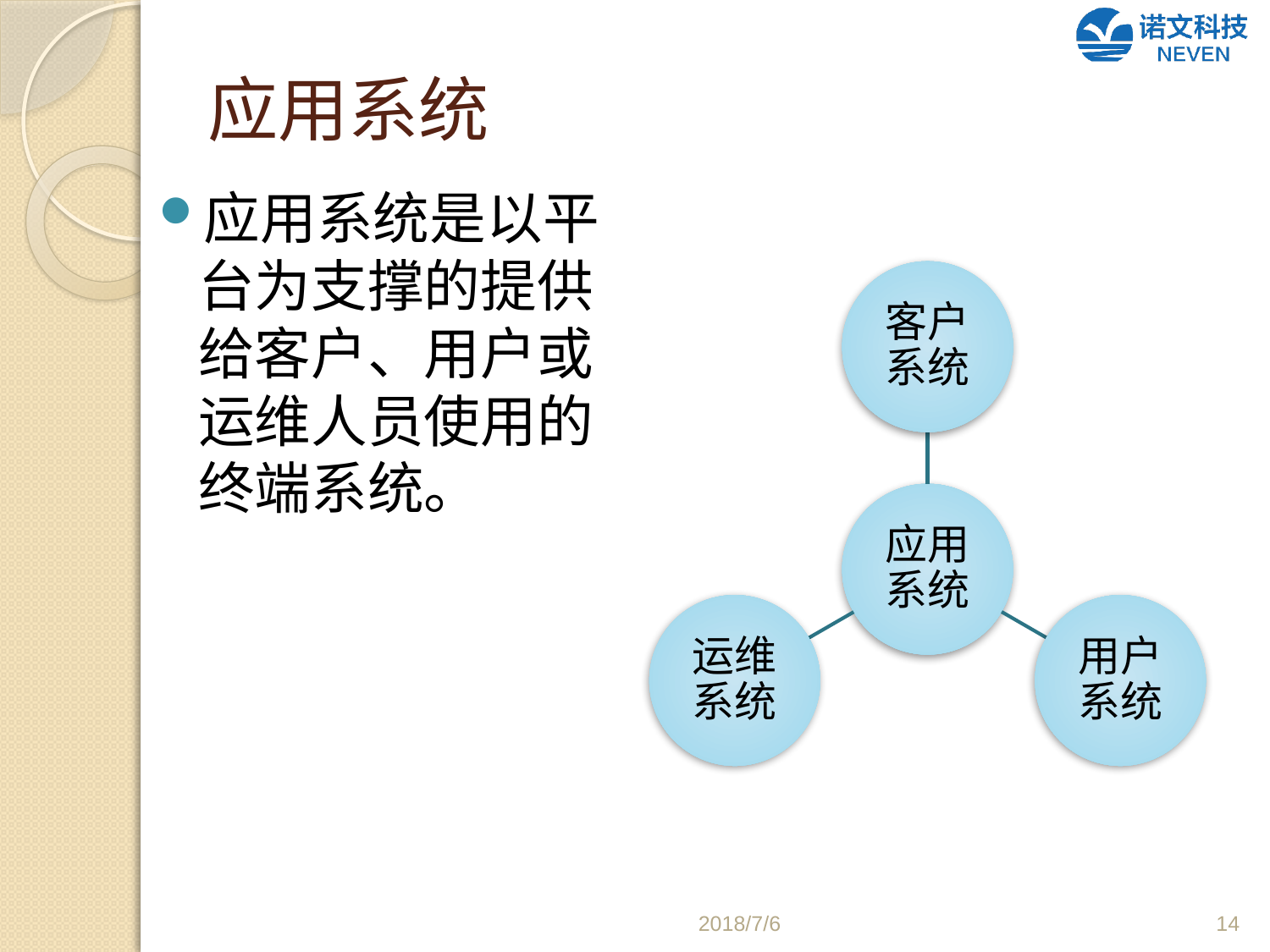

# 应用系统
应用系统是以平台为支撑的提供给客户、用户或运维人员使用的终端系统。
应用系统

客户系统

用户系统

运维系统
2018/7/6
14